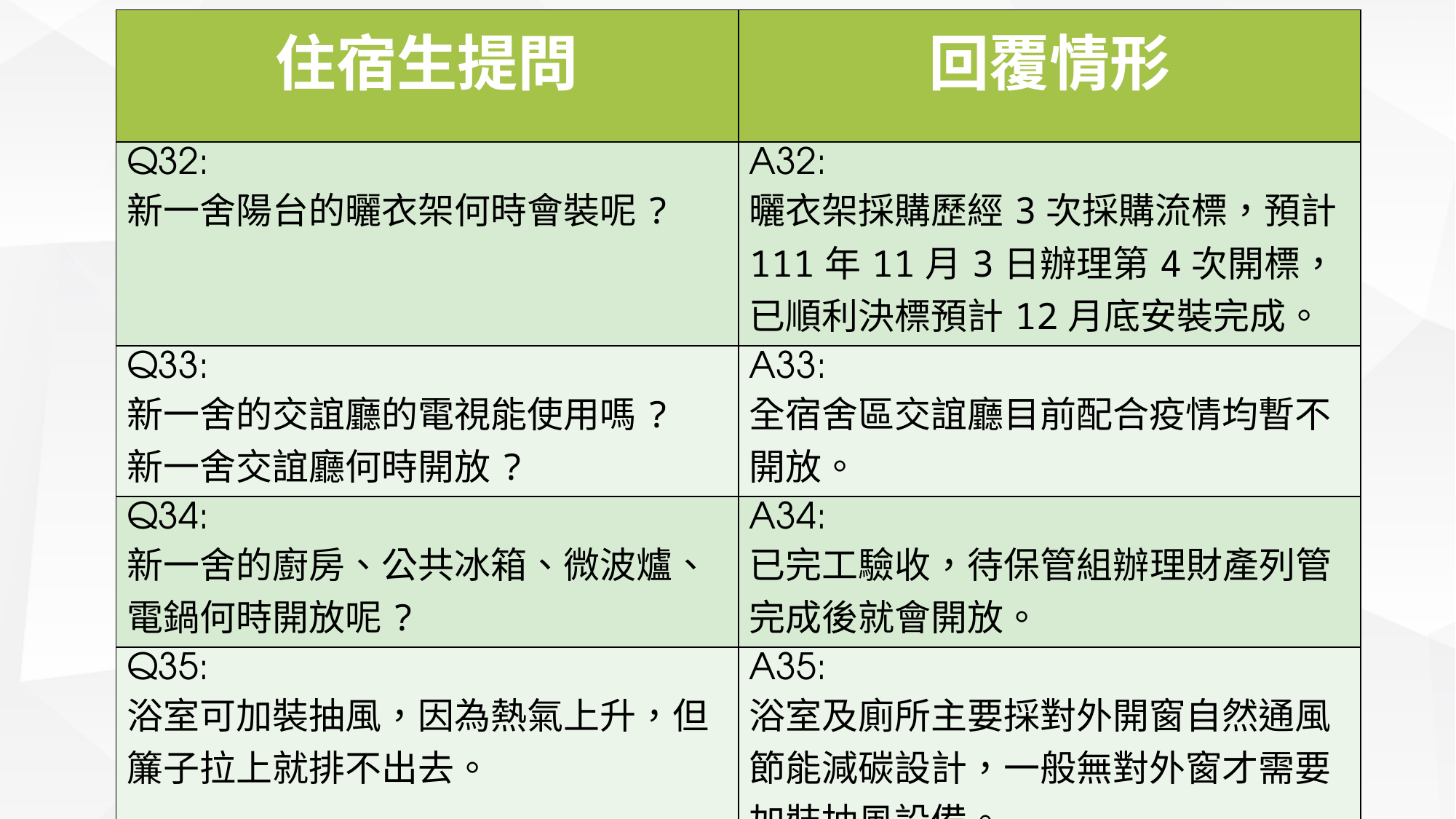

| 住宿生提問 | 回覆情形 |
| --- | --- |
| Q32: 新一舍陽台的曬衣架何時會裝呢? | A32: 曬衣架採購歷經3次採購流標，預計111年11月3日辦理第4次開標，已順利決標預計12月底安裝完成。 |
| Q33: 新一舍的交誼廳的電視能使用嗎? 新一舍交誼廳何時開放? | A33: 全宿舍區交誼廳目前配合疫情均暫不開放。 |
| Q34: 新一舍的廚房、公共冰箱、微波爐、電鍋何時開放呢? | A34: 已完工驗收，待保管組辦理財產列管完成後就會開放。 |
| Q35: 浴室可加裝抽風，因為熱氣上升，但簾子拉上就排不出去。 | A35: 浴室及廁所主要採對外開窗自然通風節能減碳設計，一般無對外窗才需要加裝抽風設備。 |